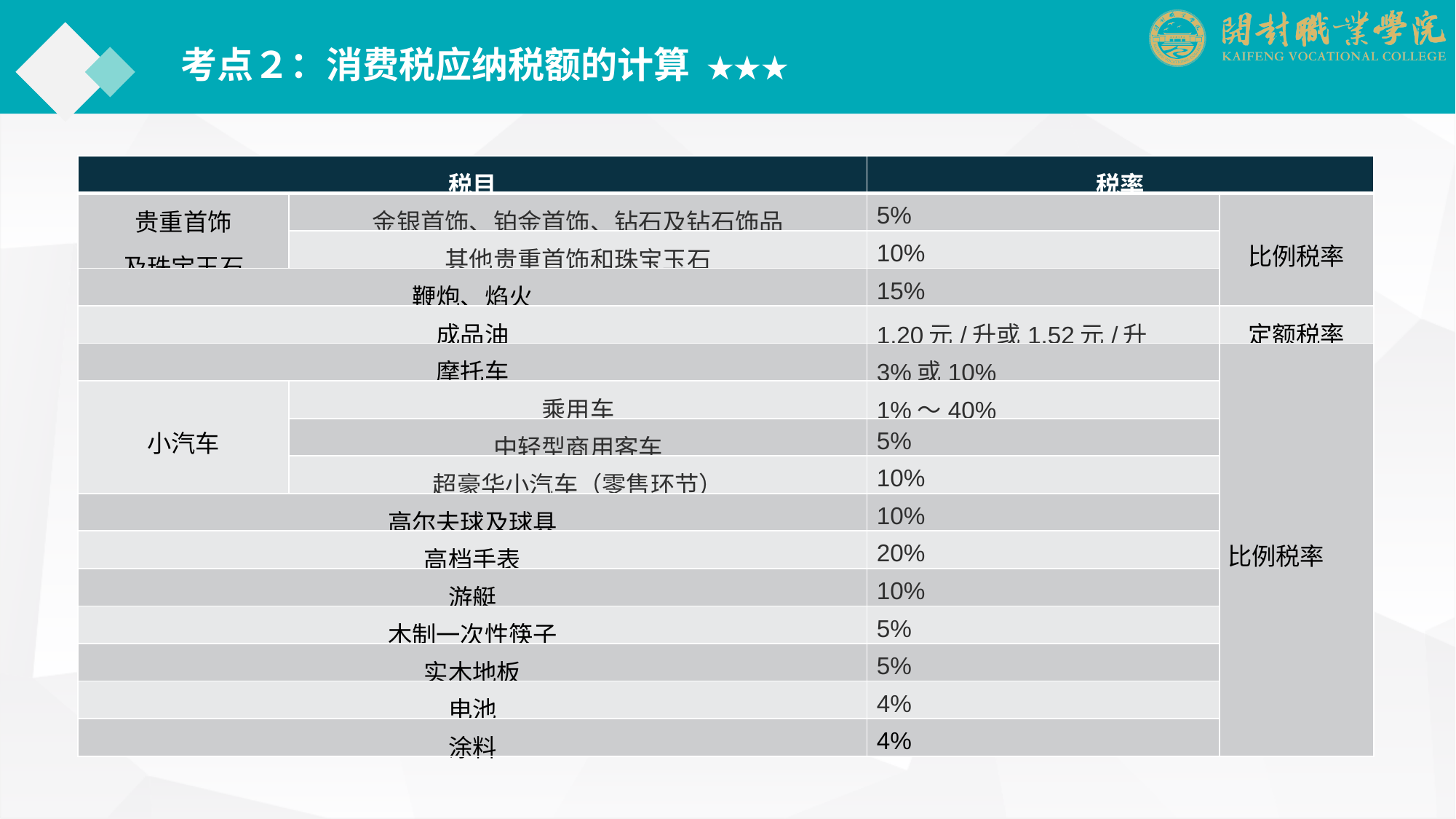

考点２：消费税应纳税额的计算  ★★★
| 税目 |  | 税率 |  |
| --- | --- | --- | --- |
| 贵重首饰 及珠宝玉石 | 金银首饰、铂金首饰、钻石及钻石饰品 | 5% | 比例税率 |
|  | 其他贵重首饰和珠宝玉石 | 10% |  |
| 鞭炮、焰火 |  | 15% |  |
| 成品油 |  | 1.20元/升或1.52元/升 | 定额税率 |
| 摩托车 |  | 3%或10% | 比例税率 |
| 小汽车 | 乘用车 | 1%～40% |  |
|  | 中轻型商用客车 | 5% |  |
|  | 超豪华小汽车（零售环节） | 10% |  |
| 高尔夫球及球具 |  | 10% |  |
| 高档手表 |  | 20% |  |
| 游艇 |  | 10% |  |
| 木制一次性筷子 |  | 5% |  |
| 实木地板 |  | 5% |  |
| 电池 |  | 4% |  |
| 涂料 |  | 4% |  |